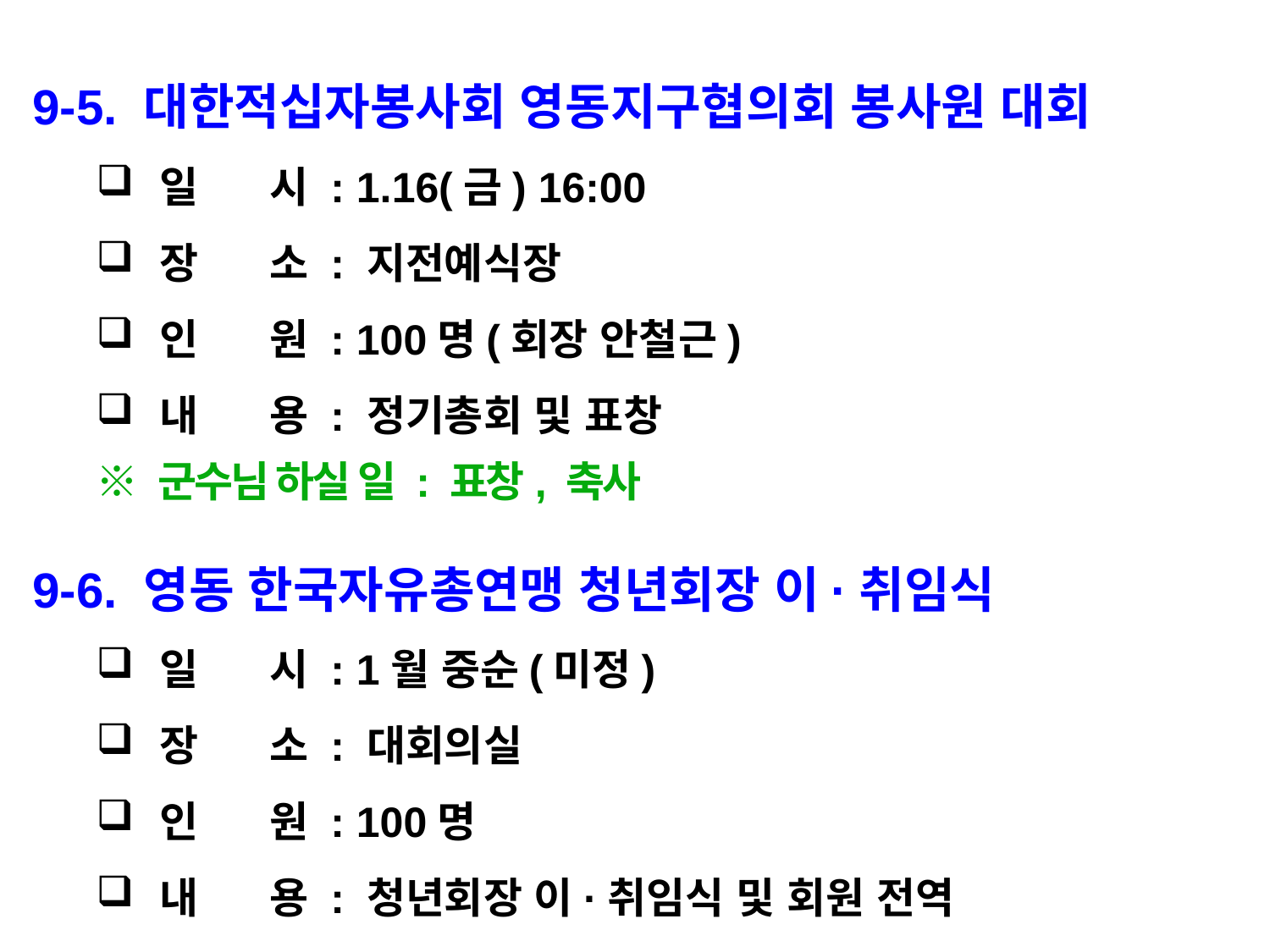

9-5. 대한적십자봉사회 영동지구협의회 봉사원 대회
일      시 : 1.16(금) 16:00
장      소 : 지전예식장
인      원 : 100명(회장 안철근)
내      용 : 정기총회 및 표창
※ 군수님 하실 일 : 표창, 축사
9-6. 영동 한국자유총연맹 청년회장 이·취임식
일      시 : 1월 중순(미정)
장      소 : 대회의실
인      원 : 100명
내      용 : 청년회장 이·취임식 및 회원 전역